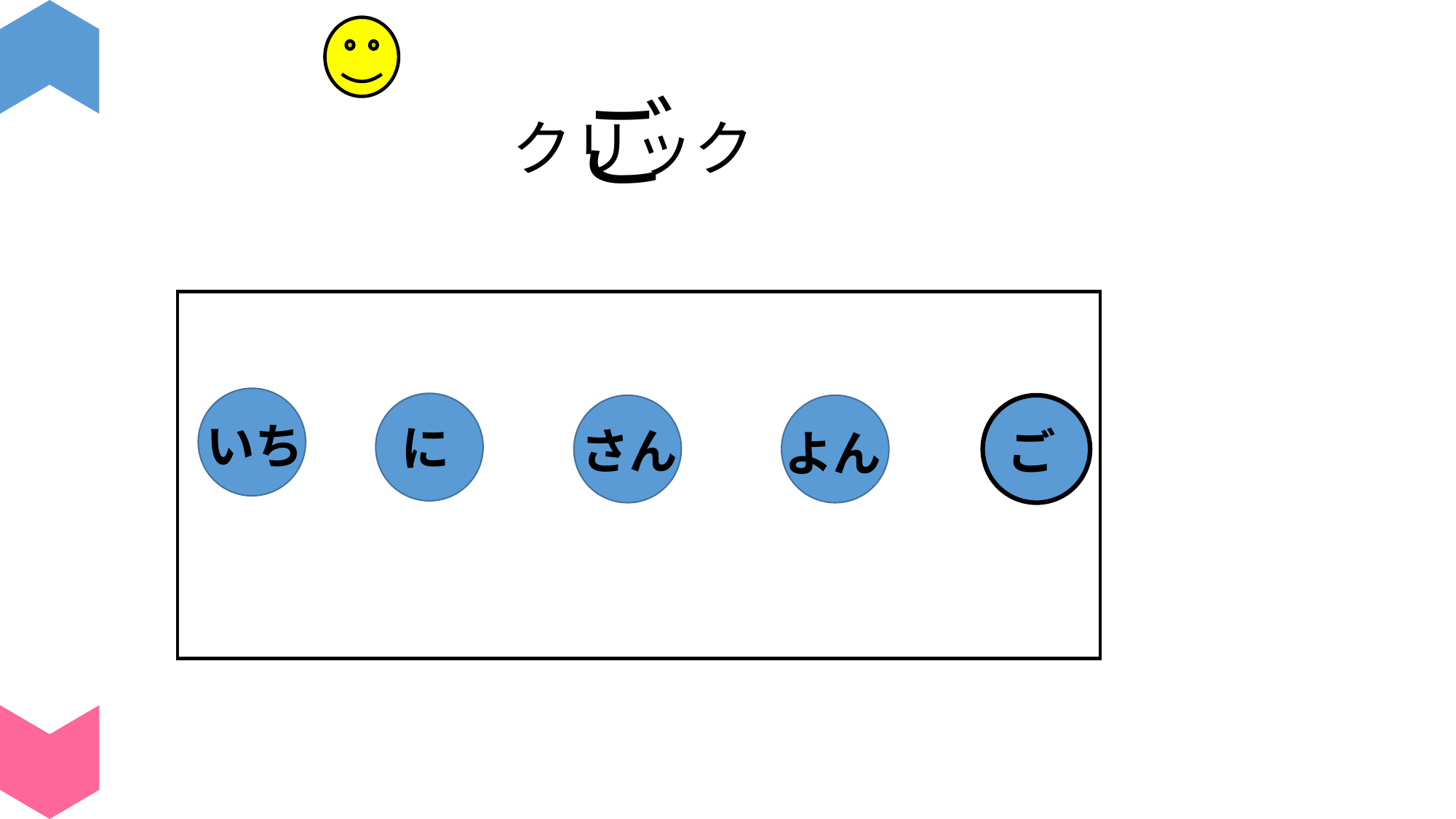

ご
クリック

いち
に
さん
ご
よん